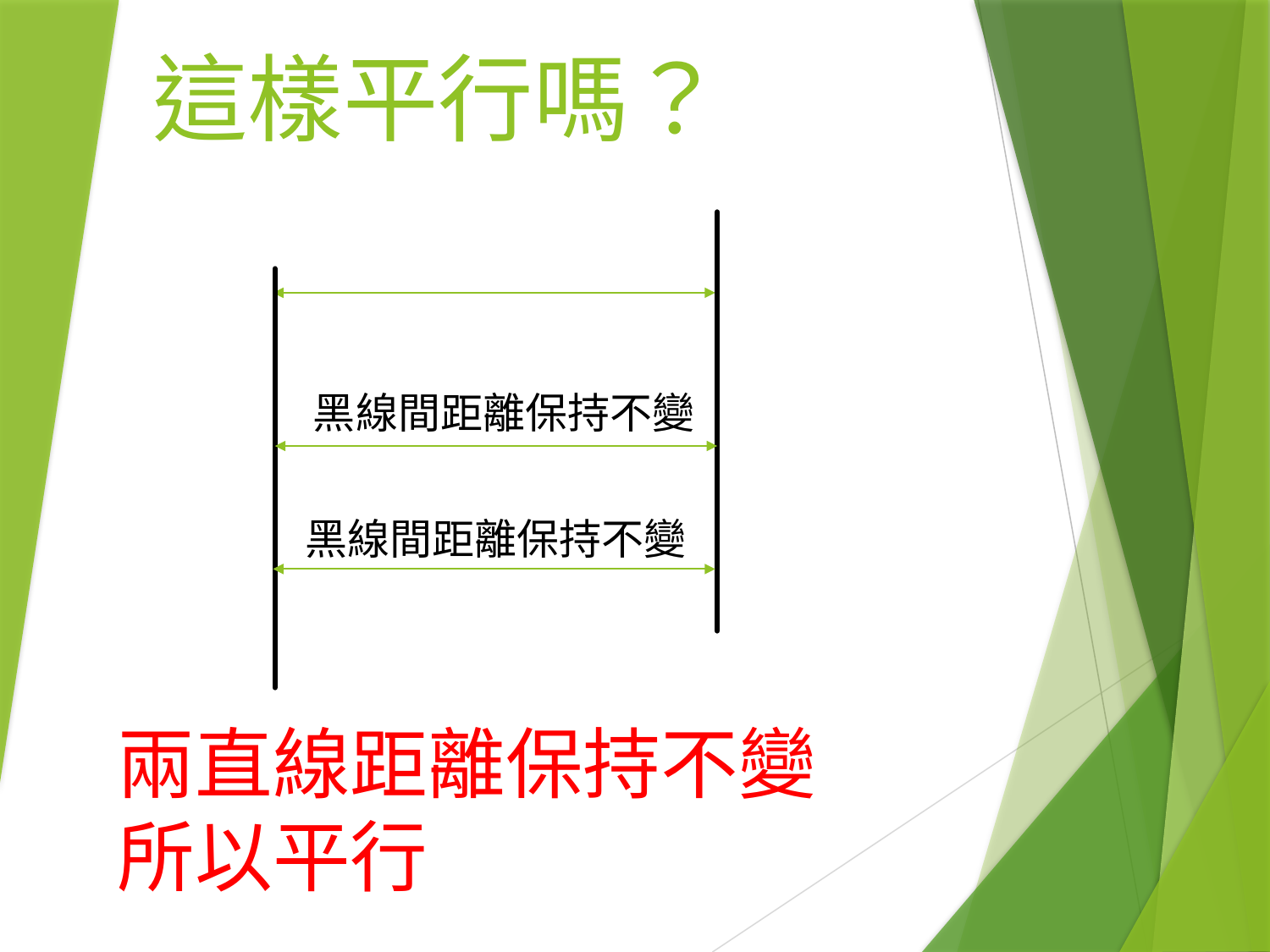

這樣平行嗎？
黑線間距離保持不變
黑線間距離保持不變
兩直線距離保持不變
所以平行